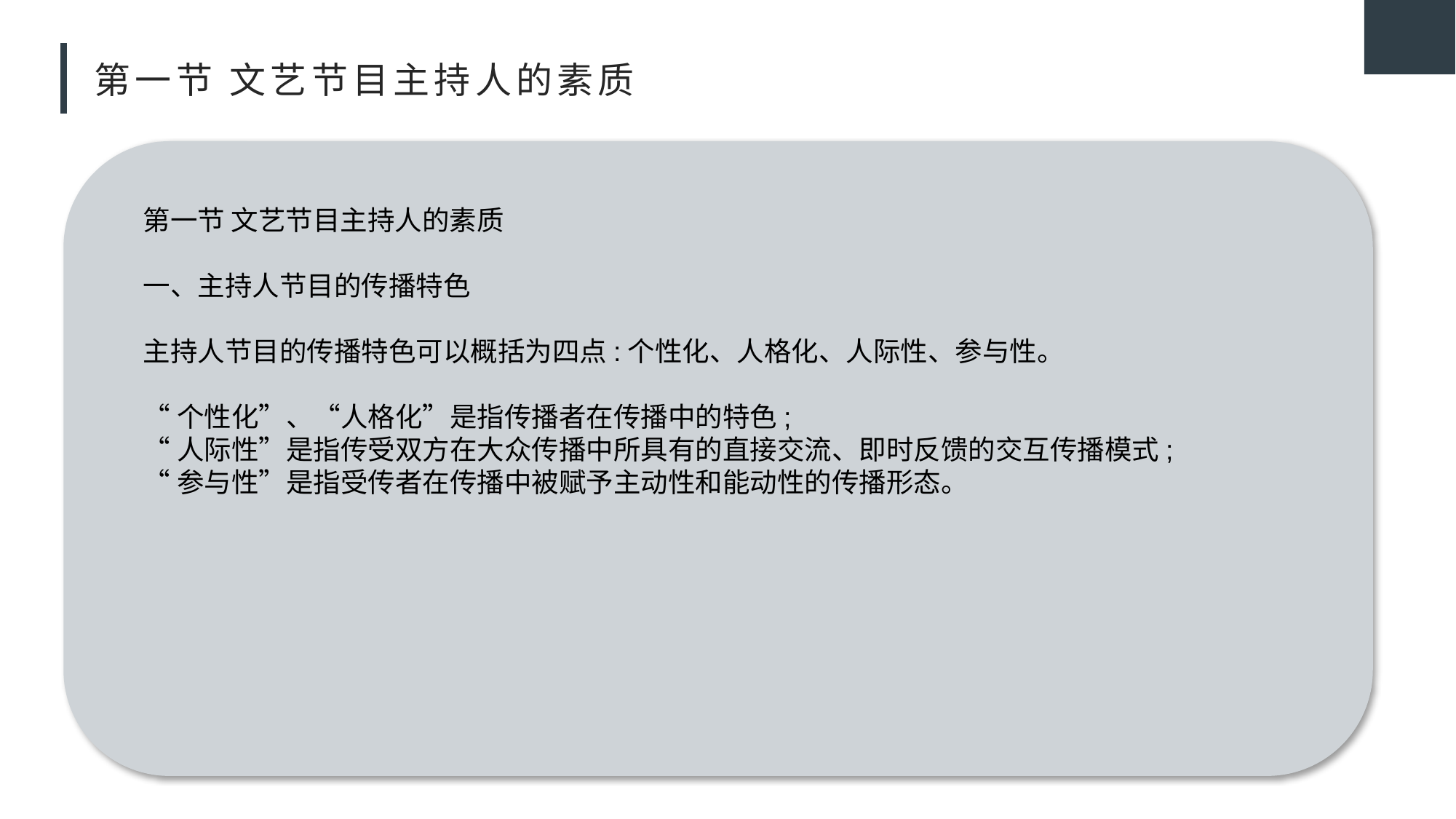

# 第一节 文艺节目主持人的素质

第一节 文艺节目主持人的素质

一、主持人节目的传播特色

主持人节目的传播特色可以概括为四点:个性化、人格化、人际性、参与性。

“个性化”、“人格化”是指传播者在传播中的特色;
“人际性”是指传受双方在大众传播中所具有的直接交流、即时反馈的交互传播模式;
“参与性”是指受传者在传播中被赋予主动性和能动性的传播形态。